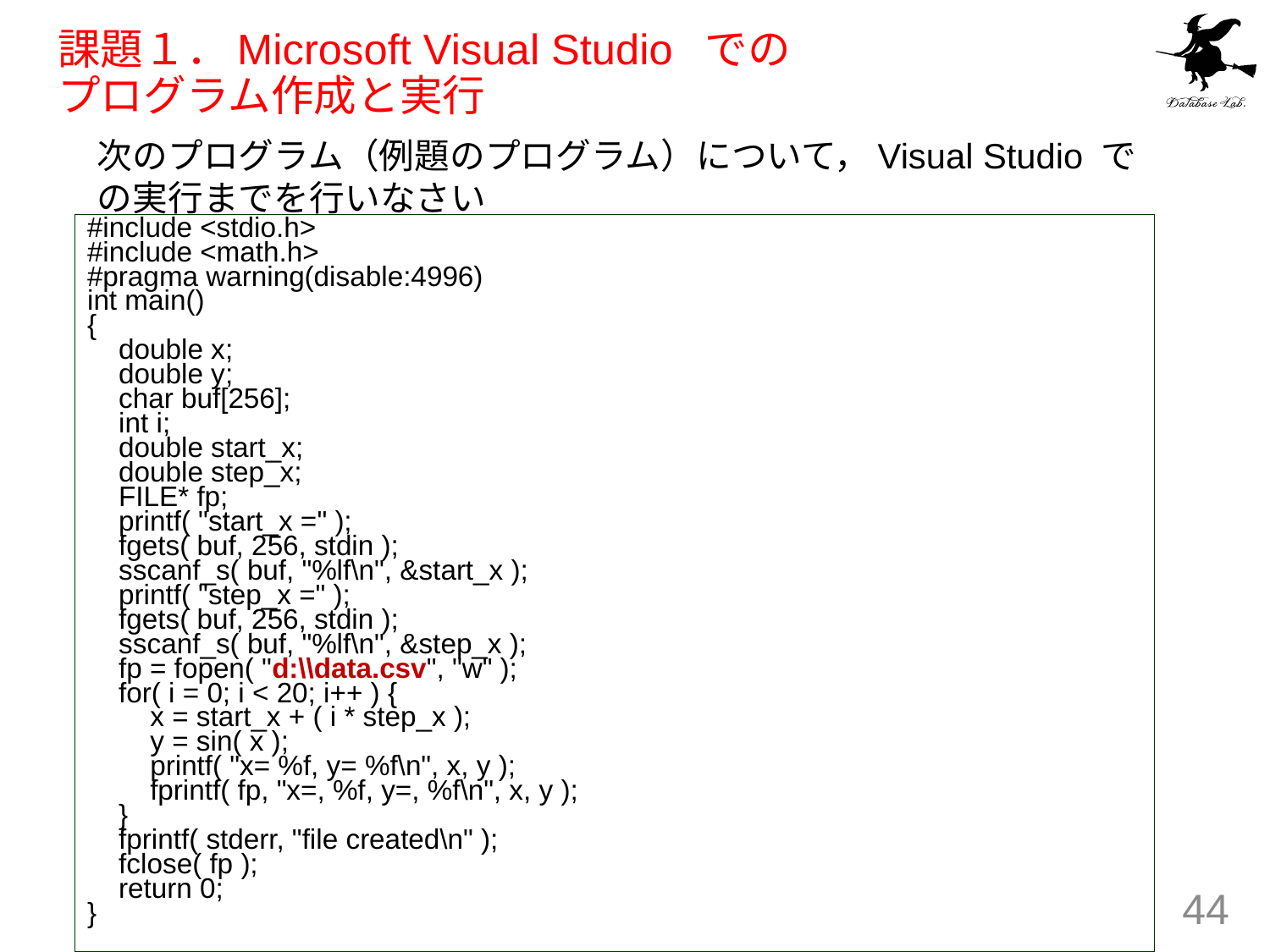

# 課題１．Microsoft Visual Studio  での プログラム作成と実行
次のプログラム（例題のプログラム）について，Visual Studio での実行までを行いなさい
#include <stdio.h>
#include <math.h>
#pragma warning(disable:4996)
int main()
{
    double x;
    double y;
    char buf[256];
    int i;
    double start_x;
    double step_x;
    FILE* fp;
    printf( "start_x =" );
    fgets( buf, 256, stdin );
    sscanf_s( buf, "%lf\n", &start_x );
    printf( "step_x =" );
    fgets( buf, 256, stdin );
    sscanf_s( buf, "%lf\n", &step_x );
    fp = fopen( "d:\\data.csv", "w" );
    for( i = 0; i < 20; i++ ) {
        x = start_x + ( i * step_x );
        y = sin( x );
        printf( "x= %f, y= %f\n", x, y );
        fprintf( fp, "x=, %f, y=, %f\n", x, y );
    }
    fprintf( stderr, "file created\n" );
    fclose( fp );
    return 0;
}

44